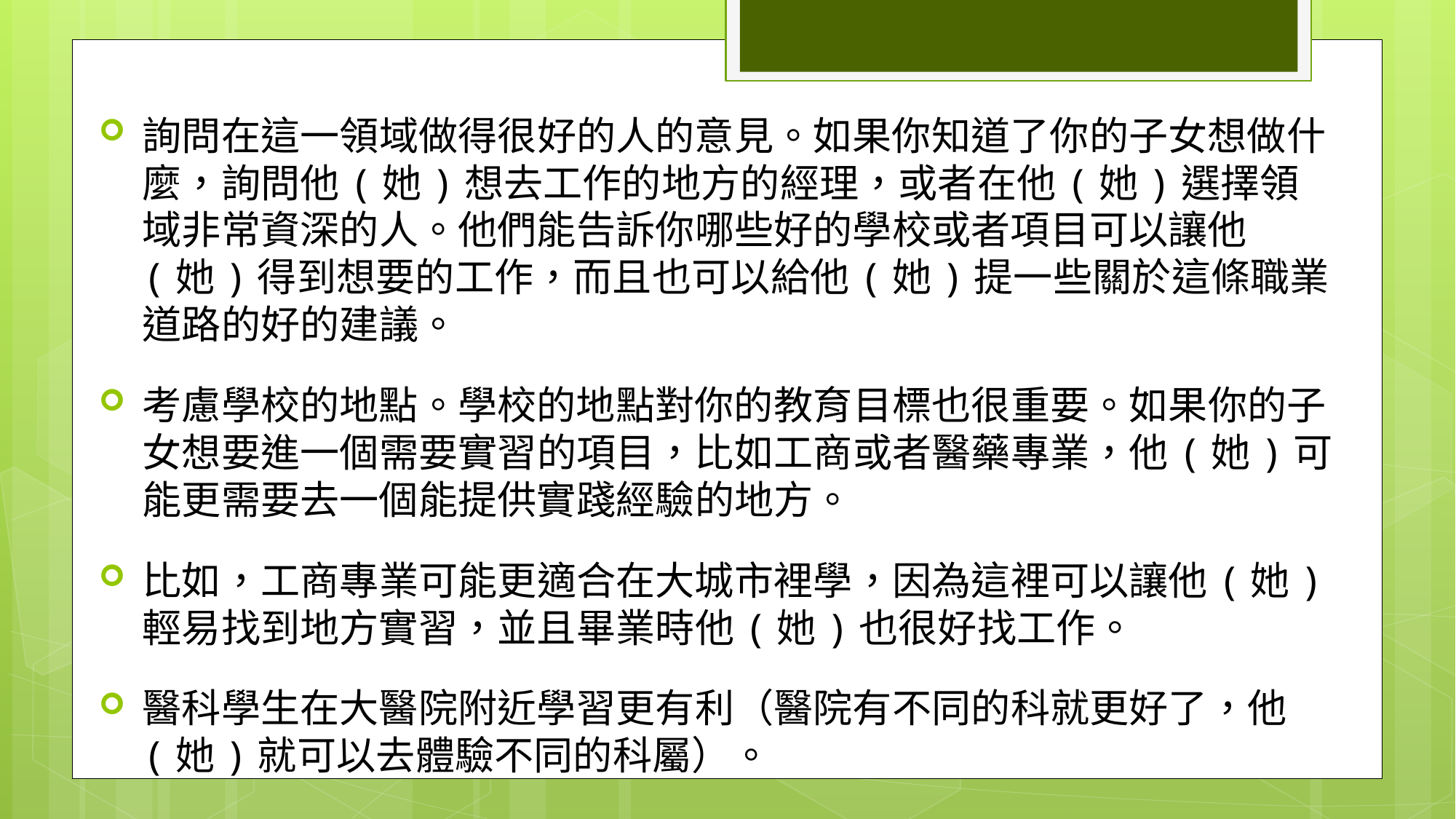

詢問在這一領域做得很好的人的意見。如果你知道了你的子女想做什麼，詢問他(她)想去工作的地方的經理，或者在他(她)選擇領域非常資深的人。他們能告訴你哪些好的學校或者項目可以讓他(她)得到想要的工作，而且也可以給他(她)提一些關於這條職業道路的好的建議。

考慮學校的地點。學校的地點對你的教育目標也很重要。如果你的子女想要進一個需要實習的項目，比如工商或者醫藥專業，他(她)可能更需要去一個能提供實踐經驗的地方。

比如，工商專業可能更適合在大城市裡學，因為這裡可以讓他(她)輕易找到地方實習，並且畢業時他(她)也很好找工作。

醫科學生在大醫院附近學習更有利（醫院有不同的科就更好了，他(她)就可以去體驗不同的科屬）。